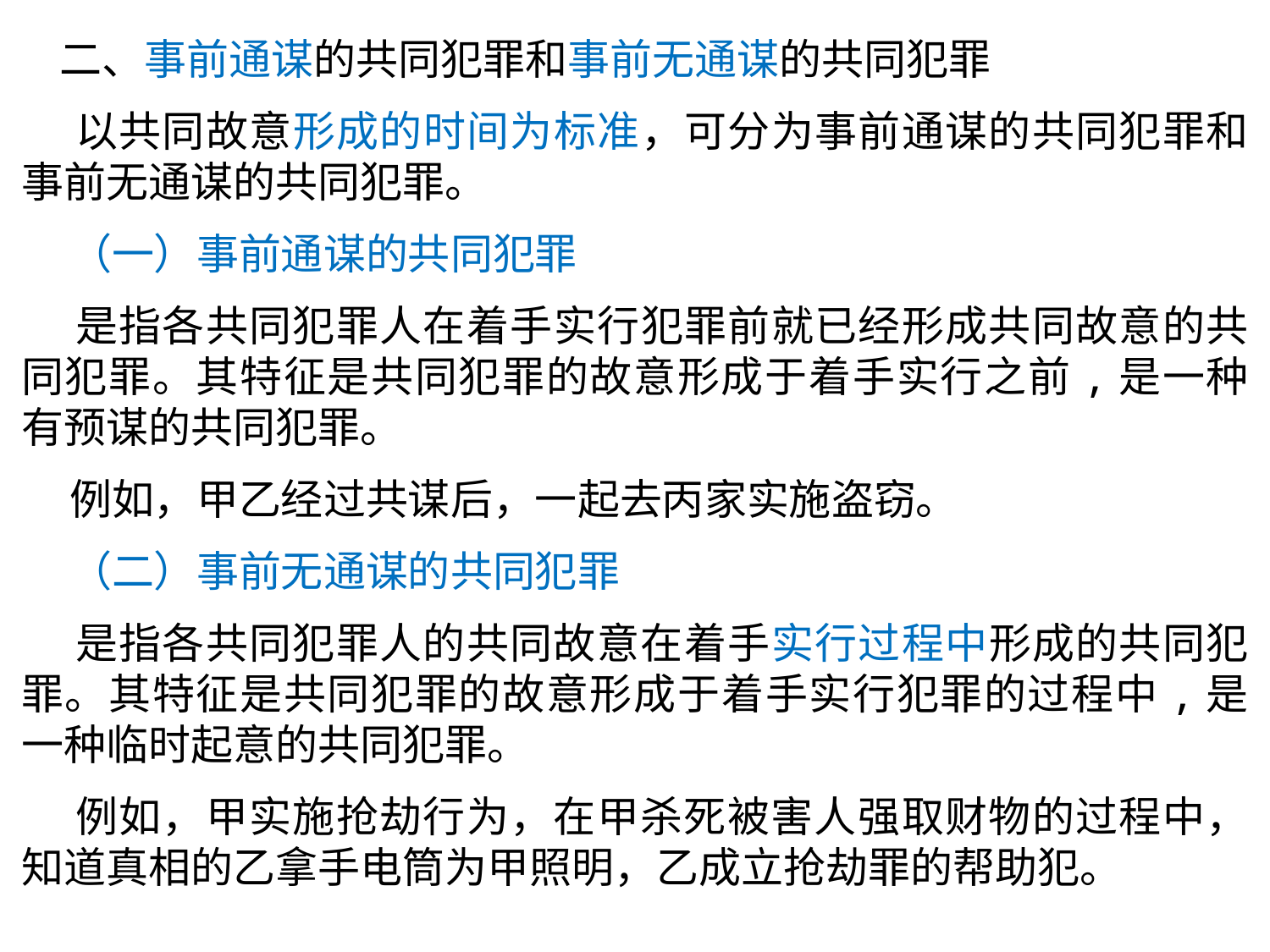

二、事前通谋的共同犯罪和事前无通谋的共同犯罪

    以共同故意形成的时间为标准，可分为事前通谋的共同犯罪和事前无通谋的共同犯罪。

    （一）事前通谋的共同犯罪

    是指各共同犯罪人在着手实行犯罪前就已经形成共同故意的共同犯罪。其特征是共同犯罪的故意形成于着手实行之前,是一种有预谋的共同犯罪。

    例如，甲乙经过共谋后，一起去丙家实施盗窃。

    （二）事前无通谋的共同犯罪

    是指各共同犯罪人的共同故意在着手实行过程中形成的共同犯罪。其特征是共同犯罪的故意形成于着手实行犯罪的过程中,是一种临时起意的共同犯罪。

    例如，甲实施抢劫行为，在甲杀死被害人强取财物的过程中，知道真相的乙拿手电筒为甲照明，乙成立抢劫罪的帮助犯。